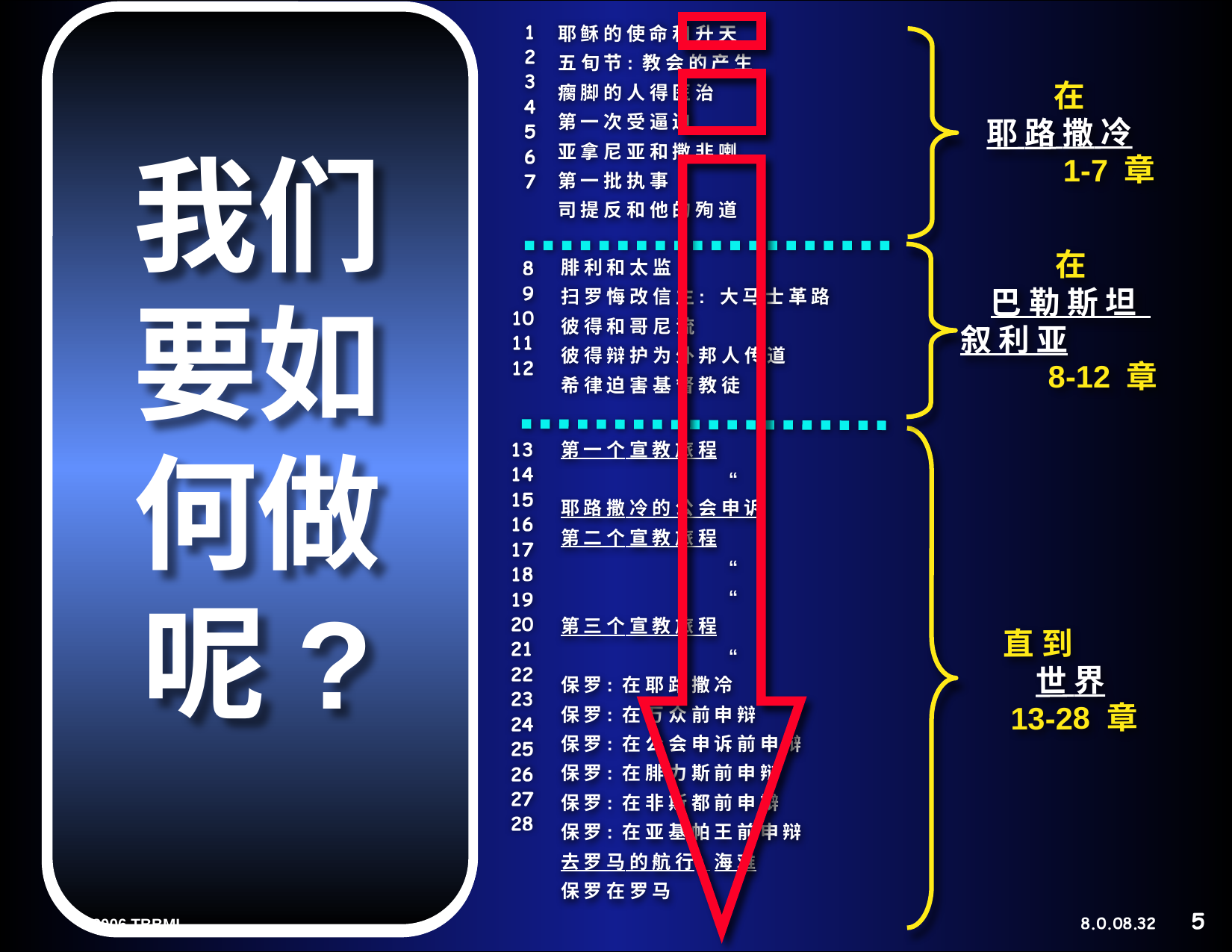

“并要在耶路
撒冷、犹太
全地和撒马利
亚，直到地
极，作我的见证。”
使徒行传 1:8b

我们要如何做呢?

三段时间中
永恒的事件!
教会诞生了
如今我们
在这里!

耶 稣 的 使 命 和 升 天
五 旬 节: 教 会 的 产 生
瘸 脚 的 人 得 医 治
第 一 次 受 逼 迫
亚 拿 尼 亚 和 撒 非 喇
第 一 批 执 事
司 提 反 和 他 的 殉 道
1
2
3
4
5
6
7

在
 耶 路 撒 冷                1-7 章
学习帮助 #23
在
巴 勒 斯 坦
叙 利 亚                         8-12 章

腓 利 和 太 监
扫 罗 悔 改 信 主:  大 马 士 革 路
彼 得 和 哥 尼 流
彼 得 辩 护 为 外 邦 人 传 道
希 律 迫 害 基 督 教 徒
8
9
10
11
12

使 徒 行 传 的 索 引

13
14
15
16
17
18
19
20
21
22
23
24
25
26
27
28

第 一 个 宣 教 旅 程
		“
耶 路 撒 冷 的 公 会 申 诉
第 二 个 宣 教 旅 程
		“
		“
第 三 个 宣 教 旅 程
		“
保 罗: 在 耶 路 撒 冷
保 罗: 在 万 众 前 申 辩
保 罗: 在 公 会 申 诉 前 申 辩
保 罗: 在 腓 力 斯 前 申 辩
保 罗: 在 非 斯 都 前 申 辩
保 罗: 在 亚 基 帕 王 前 申 辩
去 罗 马 的 航 行: 海 难
保 罗 在 罗 马
直 到
世 界
13-28 章

5

32
©2006 TBBMI